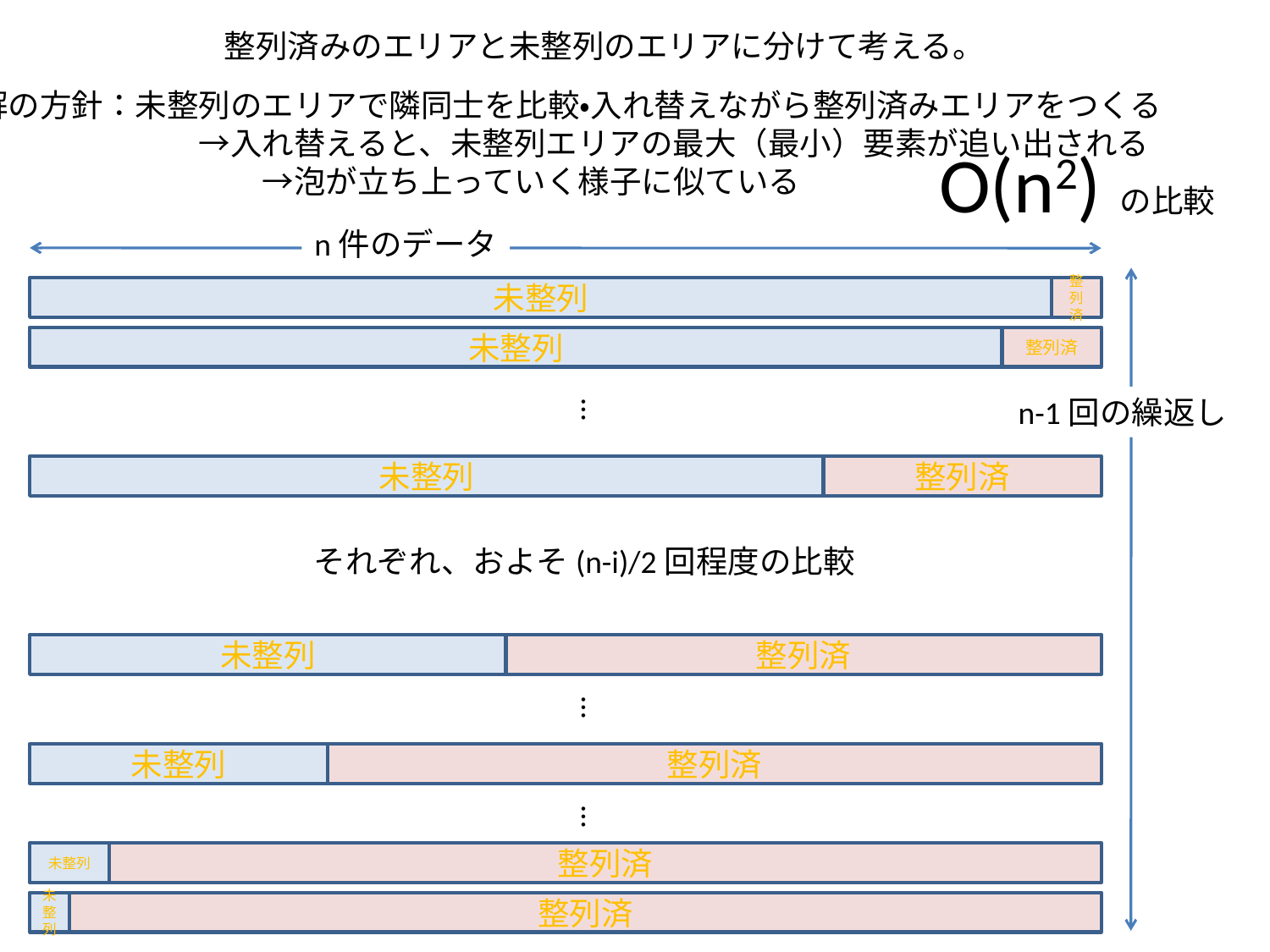

整列済みのエリアと未整列のエリアに分けて考える。
解の方針：未整列のエリアで隣同士を比較・入れ替えながら整列済みエリアをつくる
　　　　　　　→入れ替えると、未整列エリアの最大（最小）要素が追い出される
　　　　　　　　　→泡が立ち上っていく様子に似ている
O(n2)の比較
n件のデータ
未整列
整列済
未整列
整列済
…
n-1回の繰返し
未整列
整列済
それぞれ、およそ(n-i)/2回程度の比較
…
未整列
整列済
…
未整列
整列済
…
未整列
整列済
未整列
整列済